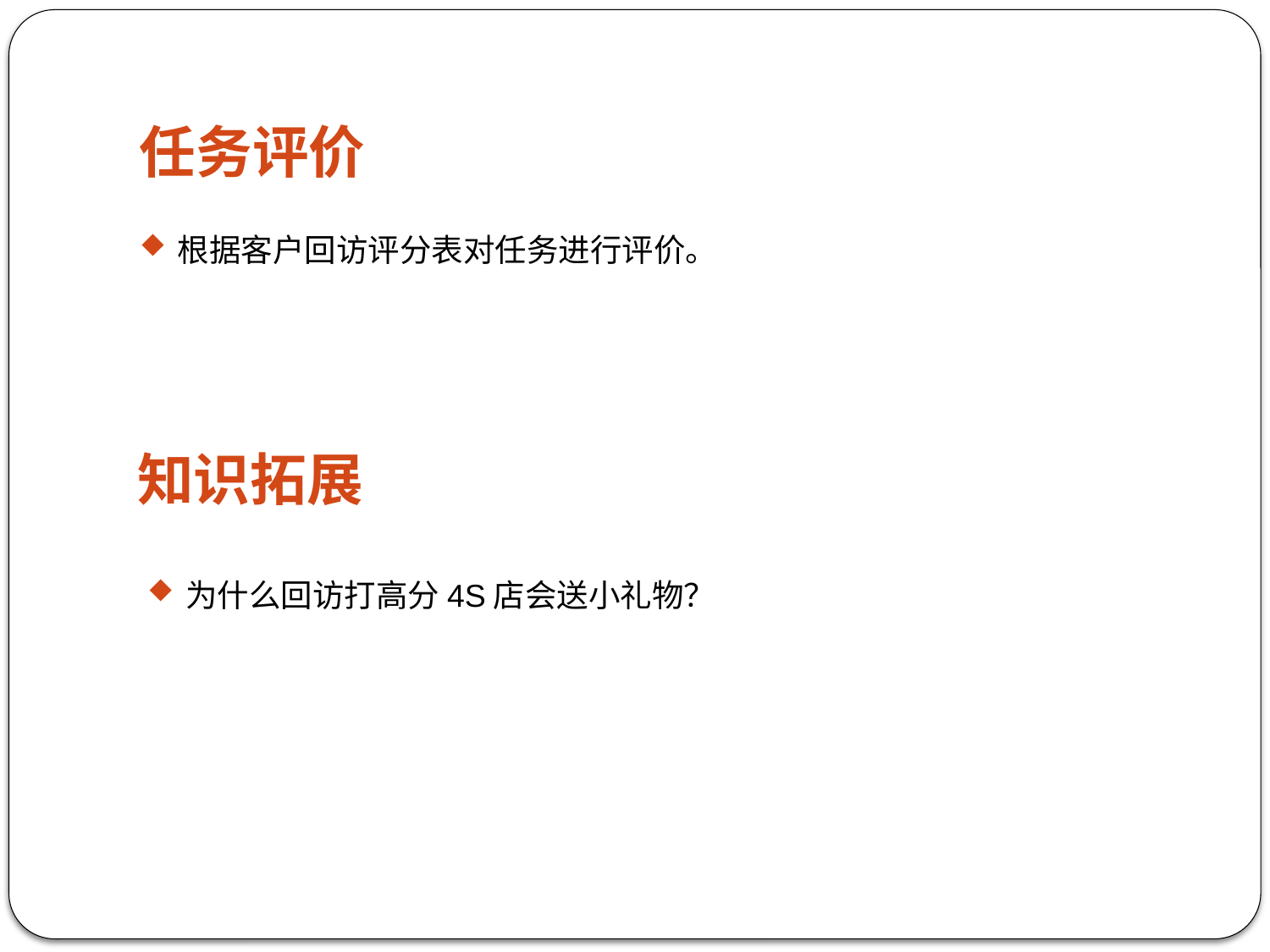

# 任务评价
根据客户回访评分表对任务进行评价。
知识拓展
为什么回访打高分4S店会送小礼物？